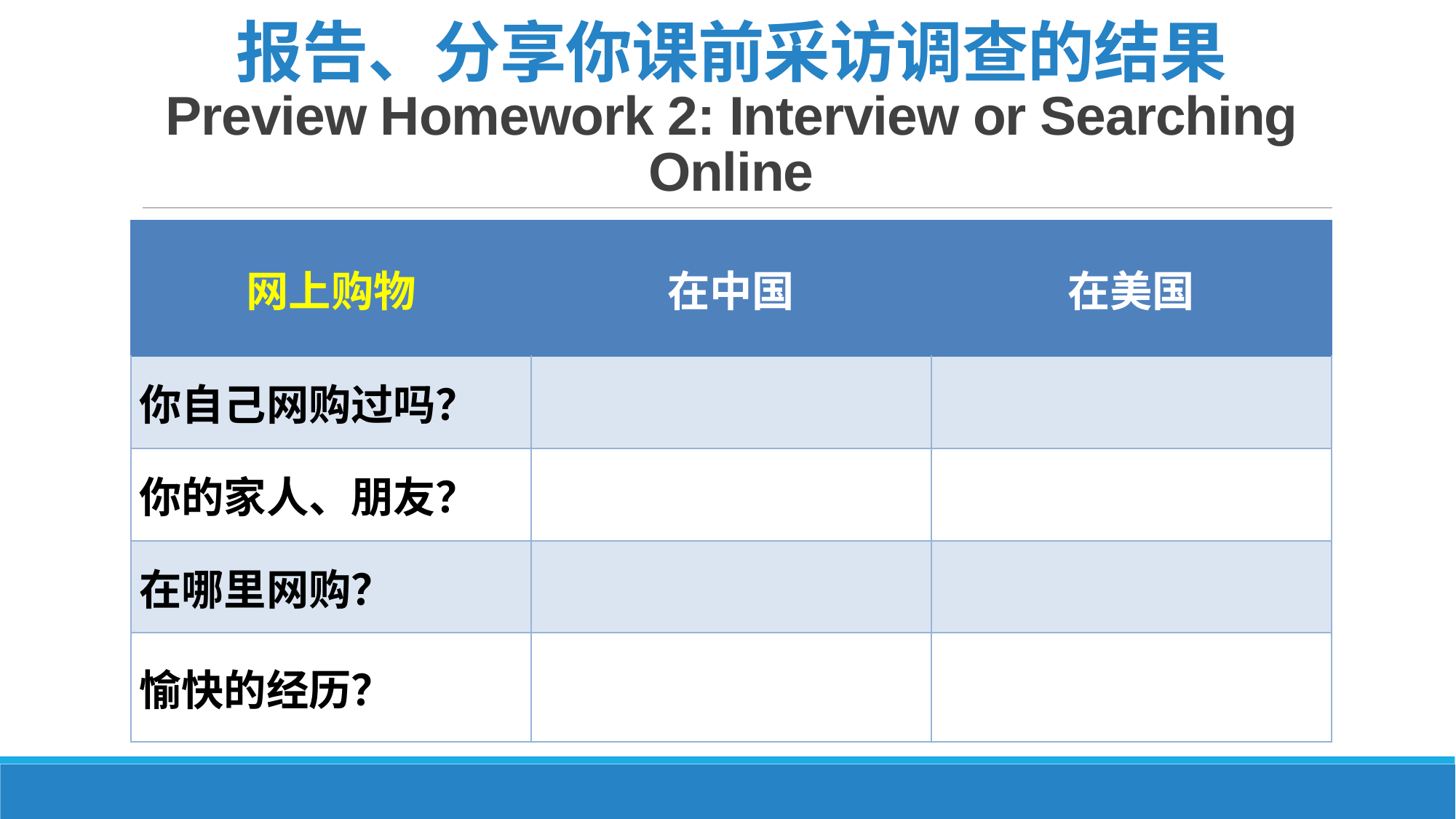

# 报告、分享你课前采访调查的结果 Preview Homework 2: Interview or Searching Online
| 网上购物 | 在中国 | 在美国 |
| --- | --- | --- |
| 你自己网购过吗？ |  |  |
| 你的家人、朋友？ |  |  |
| 在哪里网购？ |  |  |
| 愉快的经历？ |  |  |